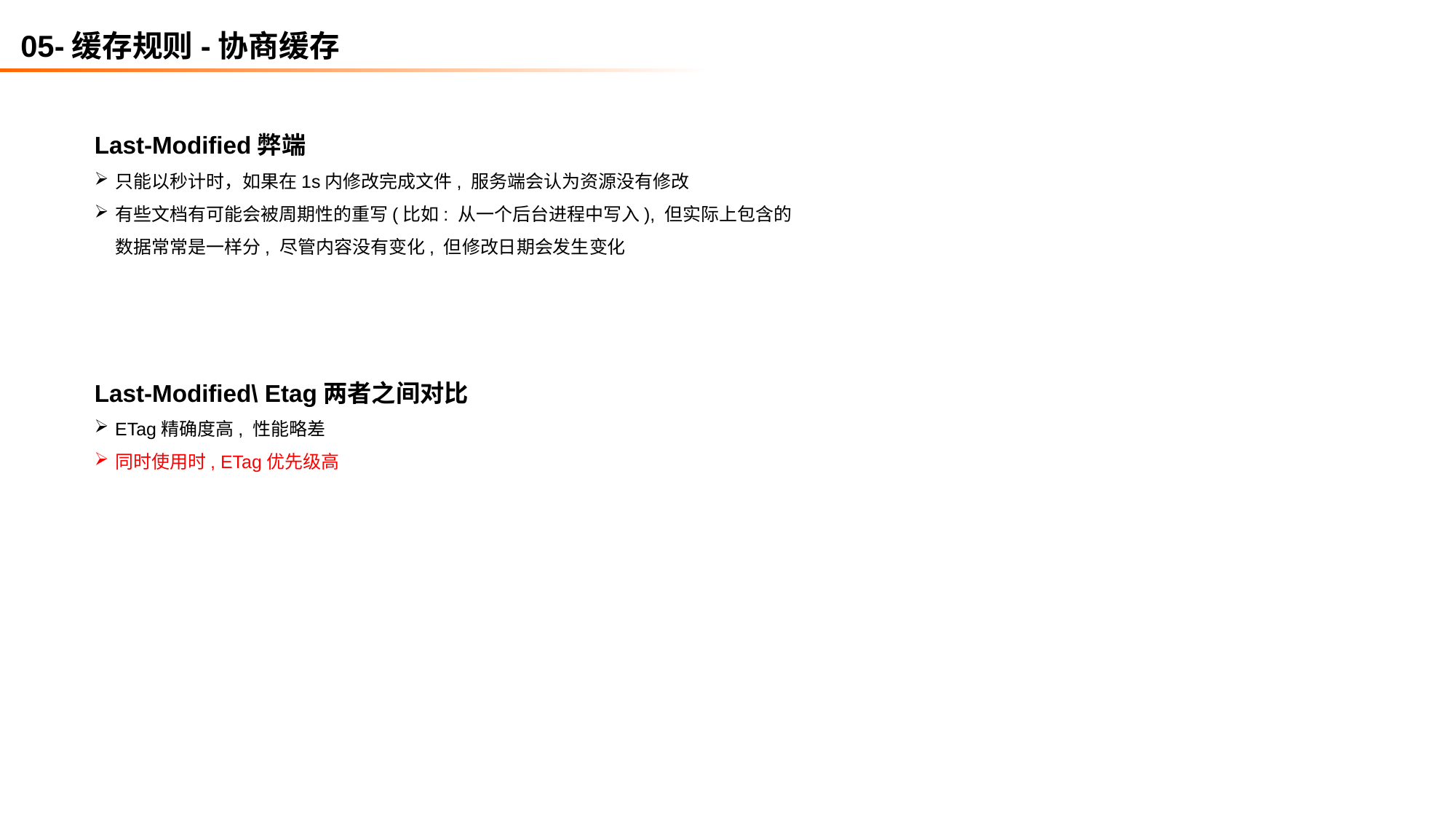

05-缓存规则-协商缓存

Last-Modified弊端
只能以秒计时，如果在1s内修改完成文件, 服务端会认为资源没有修改
有些文档有可能会被周期性的重写(比如: 从一个后台进程中写入), 但实际上包含的数据常常是一样分, 尽管内容没有变化, 但修改日期会发生变化
Last-Modified\ Etag两者之间对比
ETag精确度高, 性能略差
同时使用时, ETag优先级高